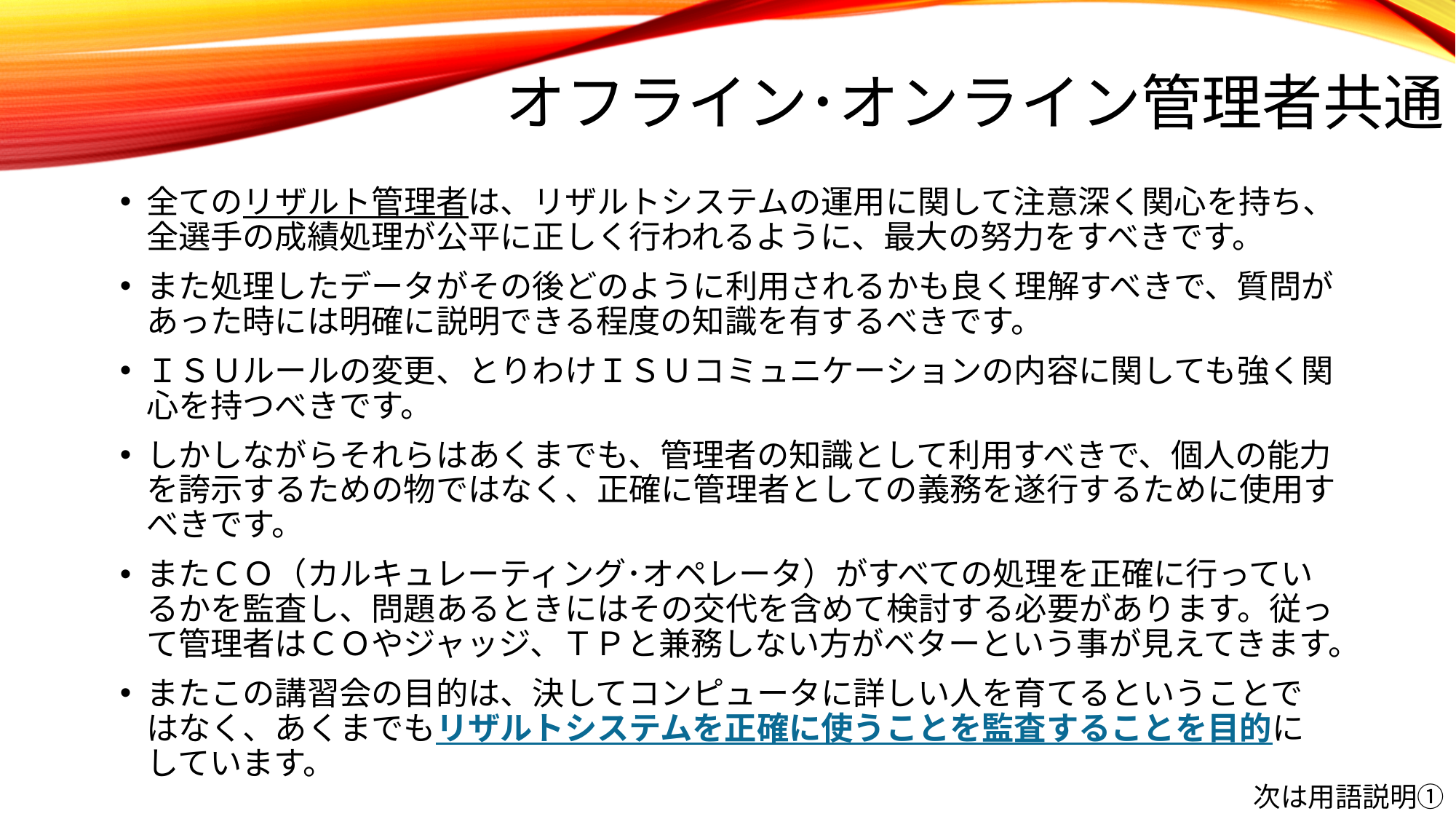

# オフライン･オンライン管理者共通
全てのリザルト管理者は、リザルトシステムの運用に関して注意深く関心を持ち、全選手の成績処理が公平に正しく行われるように、最大の努力をすべきです。
また処理したデータがその後どのように利用されるかも良く理解すべきで、質問があった時には明確に説明できる程度の知識を有するべきです。
ＩＳＵルールの変更、とりわけＩＳＵコミュニケーションの内容に関しても強く関心を持つべきです。
しかしながらそれらはあくまでも、管理者の知識として利用すべきで、個人の能力を誇示するための物ではなく、正確に管理者としての義務を遂行するために使用すべきです。
またＣＯ（カルキュレーティング･オペレータ）がすべての処理を正確に行っているかを監査し、問題あるときにはその交代を含めて検討する必要があります。従って管理者はＣＯやジャッジ、ＴＰと兼務しない方がベターという事が見えてきます。
またこの講習会の目的は、決してコンピュータに詳しい人を育てるということではなく、あくまでもリザルトシステムを正確に使うことを監査することを目的にしています。

次は用語説明①